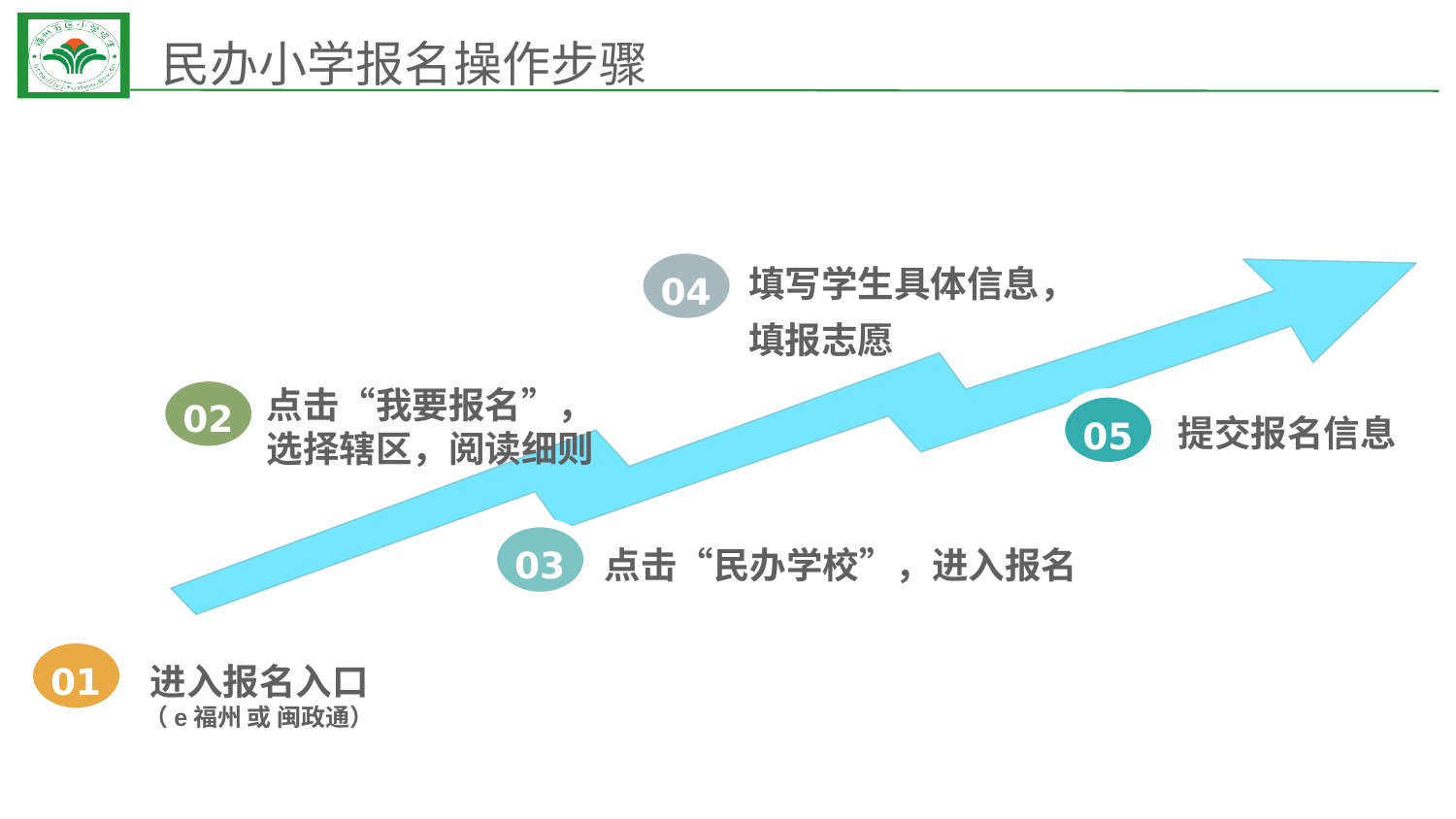

# 民办小学报名操作步骤

04
填写学生具体信息，
填报志愿

点击“我要报名”，选择辖区，阅读细则

02

05
提交报名信息

03
点击“民办学校”，进入报名

01
进入报名入口
（e福州 或 闽政通）